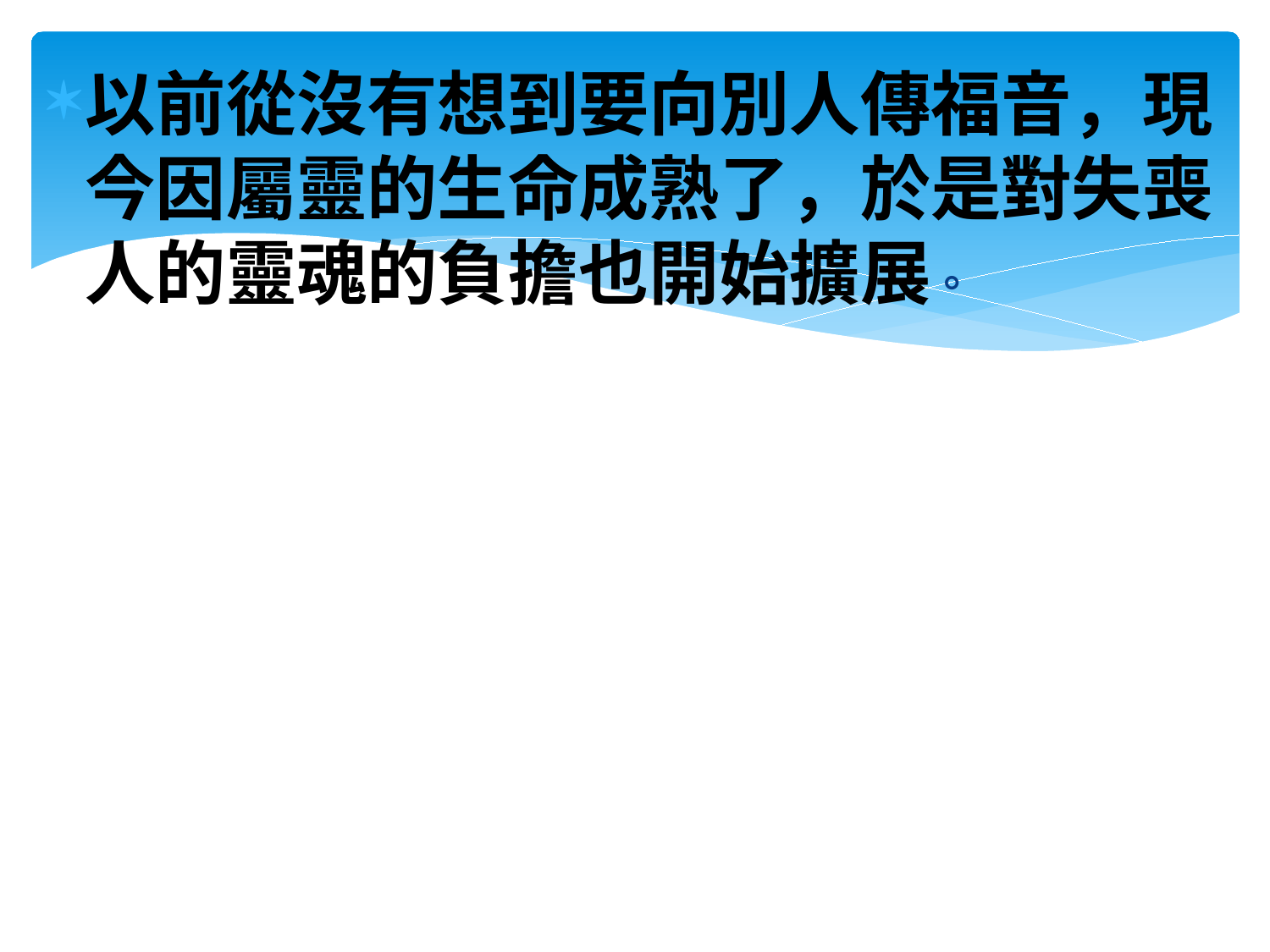

#
以前從沒有想到要向別人傳福音，現今因屬靈的生命成熟了，於是對失喪人的靈魂的負擔也開始擴展。